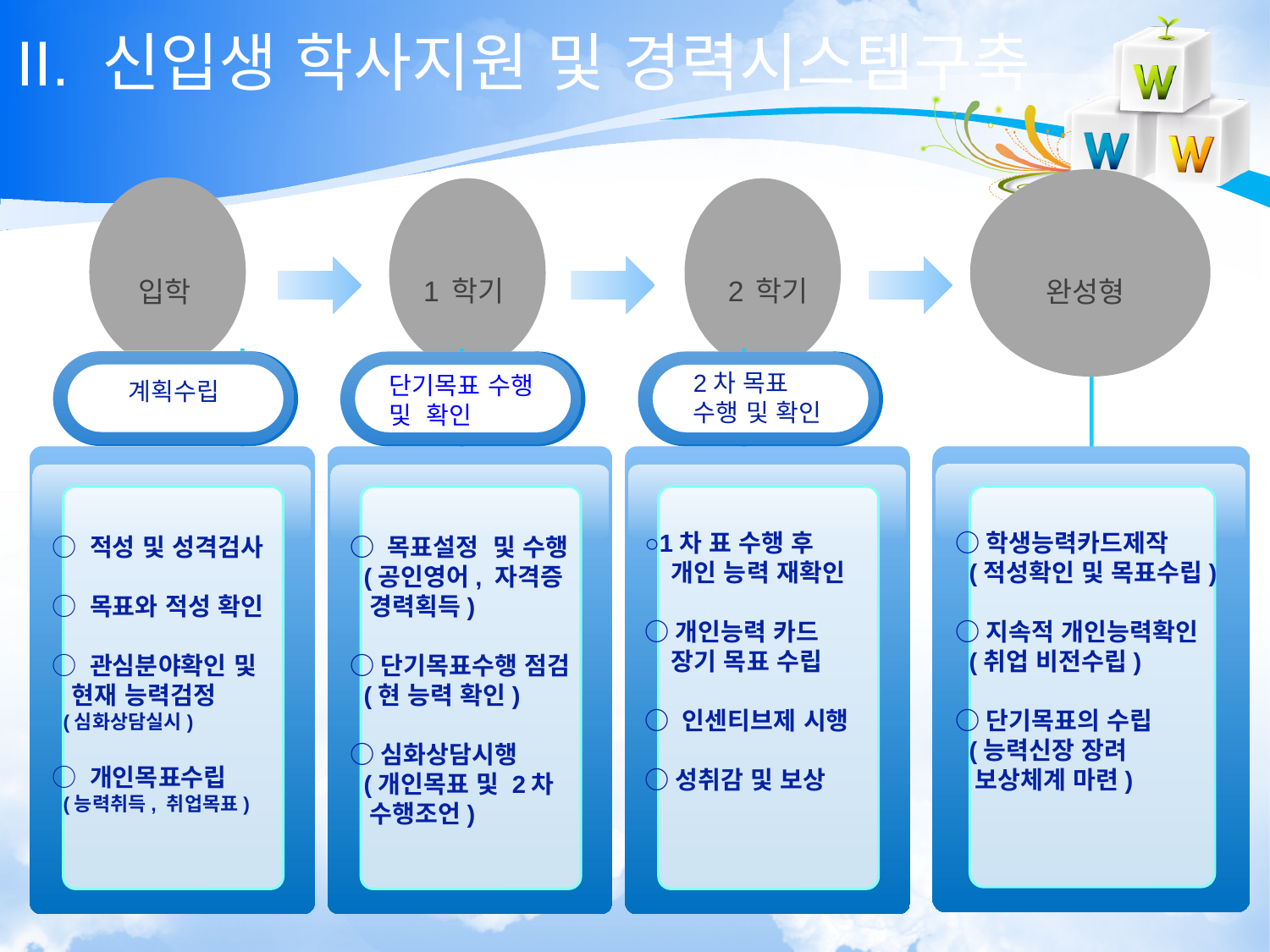

# II. 신입생 학사지원 및 경력시스템구축

1학기
2학기
입학
완성형

     계획수립

2차 목표
수행 및 확인
단기목표 수행 및  확인

○ 목표설정  및 수행
  (공인영어, 자격증
  경력획득)

○단기목표수행 점검
  (현 능력 확인)

○심화상담시행
  (개인목표 및 2차
  수행조언)

 ○1차 표 수행 후
    개인 능력 재확인

 ○개인능력 카드
    장기 목표 수립

 ○ 인센티브제 시행

 ○성취감 및 보상
○학생능력카드제작
  (적성확인 및 목표수립)

○지속적 개인능력확인
  (취업 비전수립)

○단기목표의 수립
  (능력신장 장려
  보상체계 마련)
○ 적성 및 성격검사

○ 목표와 적성 확인

○ 관심분야확인 및
  현재 능력검정
  (심화상담실시)

○ 개인목표수립
  (능력취득, 취업목표)